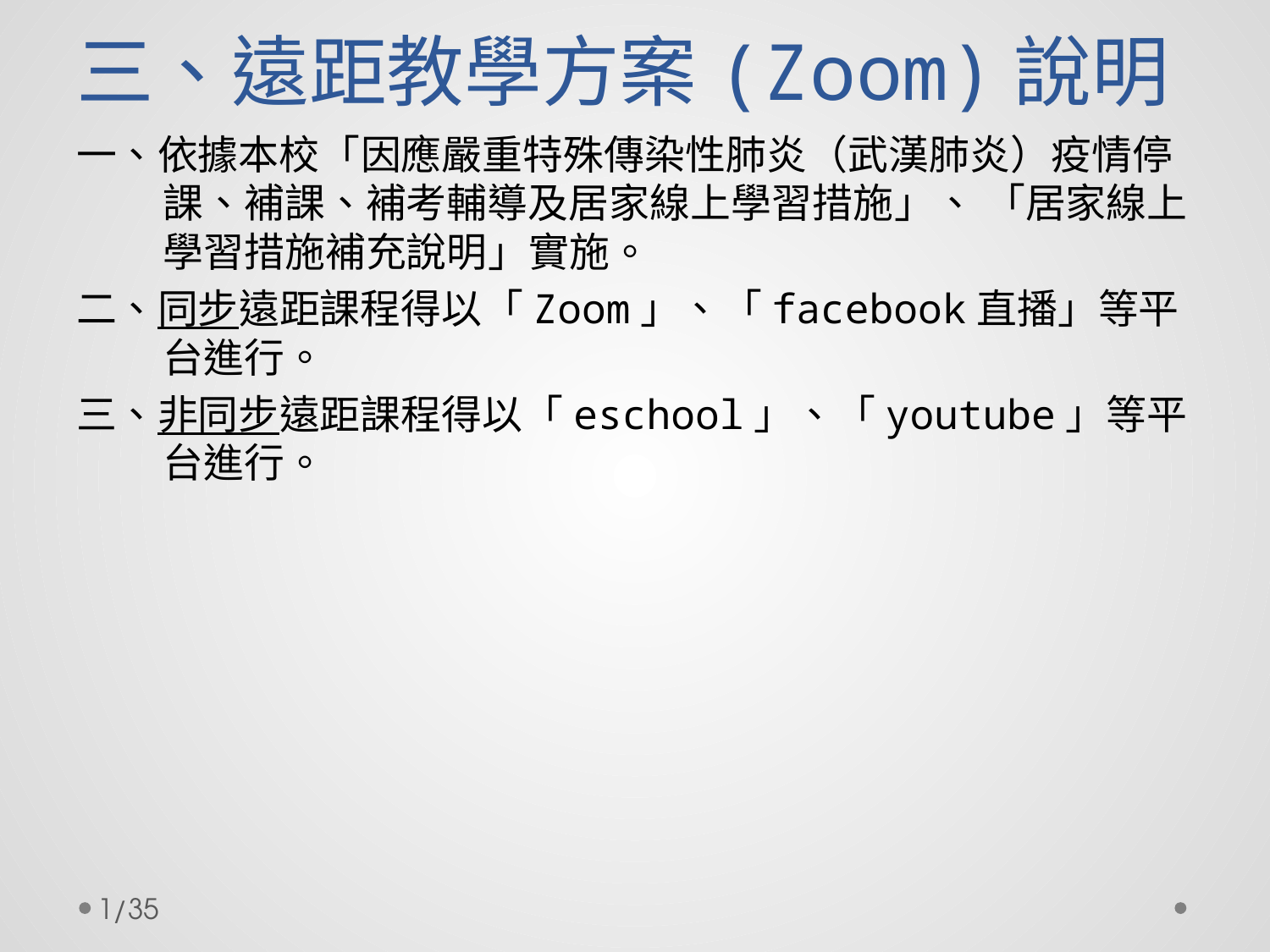

# 三、遠距教學方案(Zoom)說明
一、依據本校「因應嚴重特殊傳染性肺炎（武漢肺炎）疫情停課、補課、補考輔導及居家線上學習措施」、 「居家線上學習措施補充說明」實施。
二、同步遠距課程得以「Zoom」、「facebook直播」等平台進行。
三、非同步遠距課程得以「eschool」、「youtube」等平台進行。
1/35